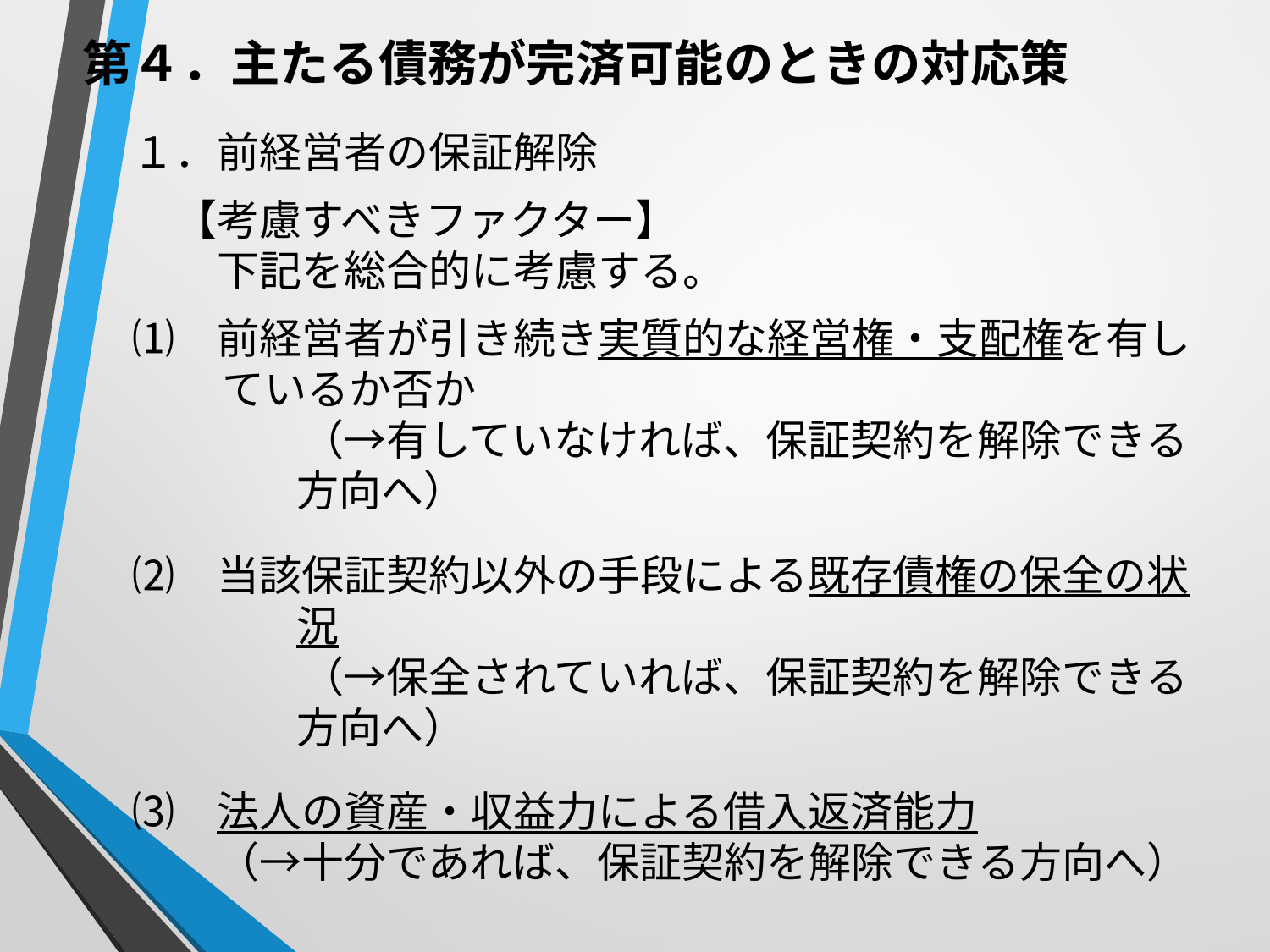

第４．主たる債務が完済可能のときの対応策

　　１．前経営者の保証解除

　　　【考慮すべきファクター】
　　　　下記を総合的に考慮する。

　　⑴　前経営者が引き続き実質的な経営権・支配権を有しているか否か
　　　　　　（→有していなければ、保証契約を解除できる方向へ）

　　⑵　当該保証契約以外の手段による既存債権の保全の状況
　　　　　　（→保全されていれば、保証契約を解除できる方向へ）

　　⑶　法人の資産・収益力による借入返済能力
　　　　（→十分であれば、保証契約を解除できる方向へ）